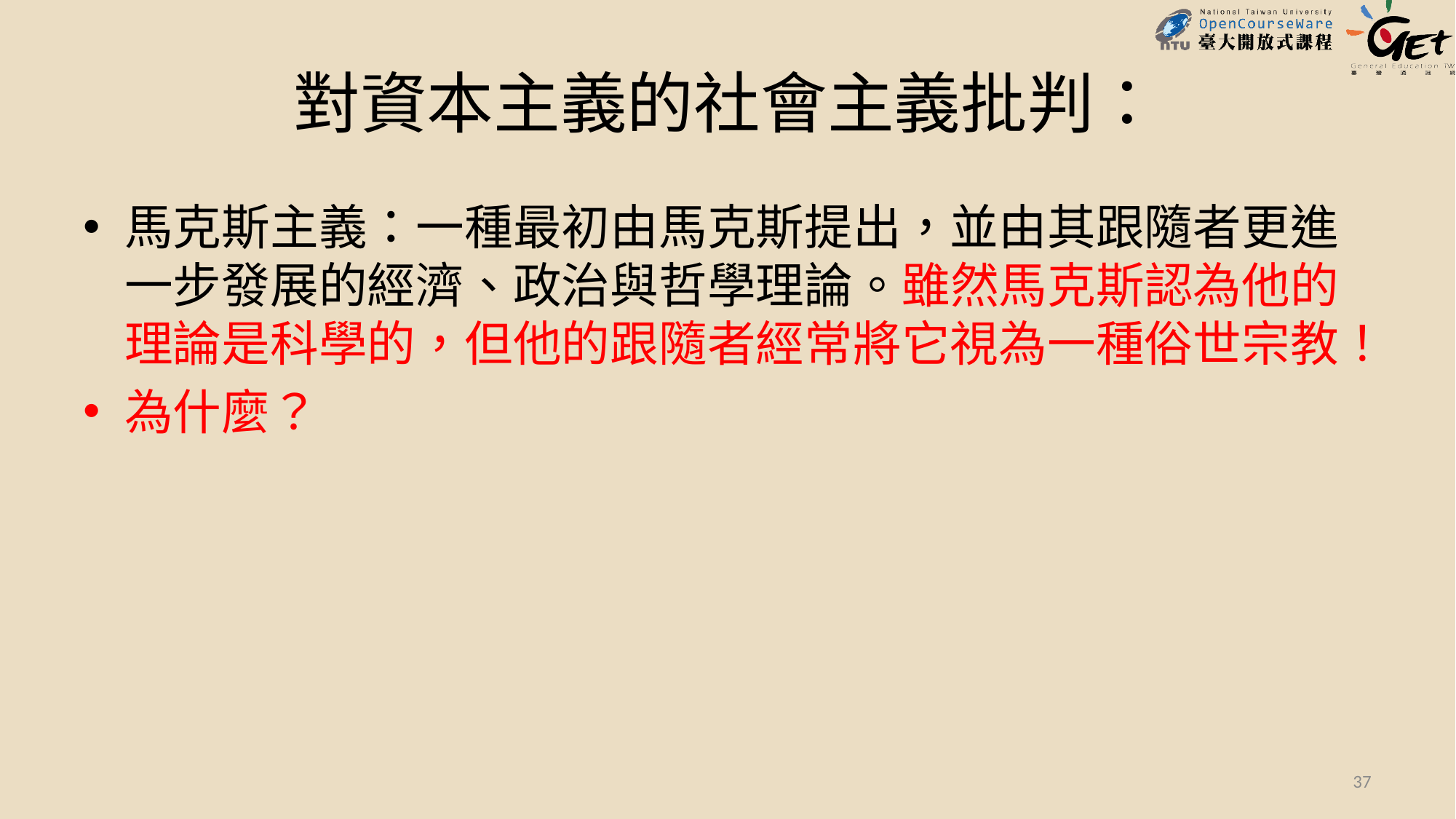

# 對資本主義的社會主義批判：
馬克斯主義：一種最初由馬克斯提出，並由其跟隨者更進一步發展的經濟、政治與哲學理論。雖然馬克斯認為他的理論是科學的，但他的跟隨者經常將它視為一種俗世宗教！
為什麼？
37